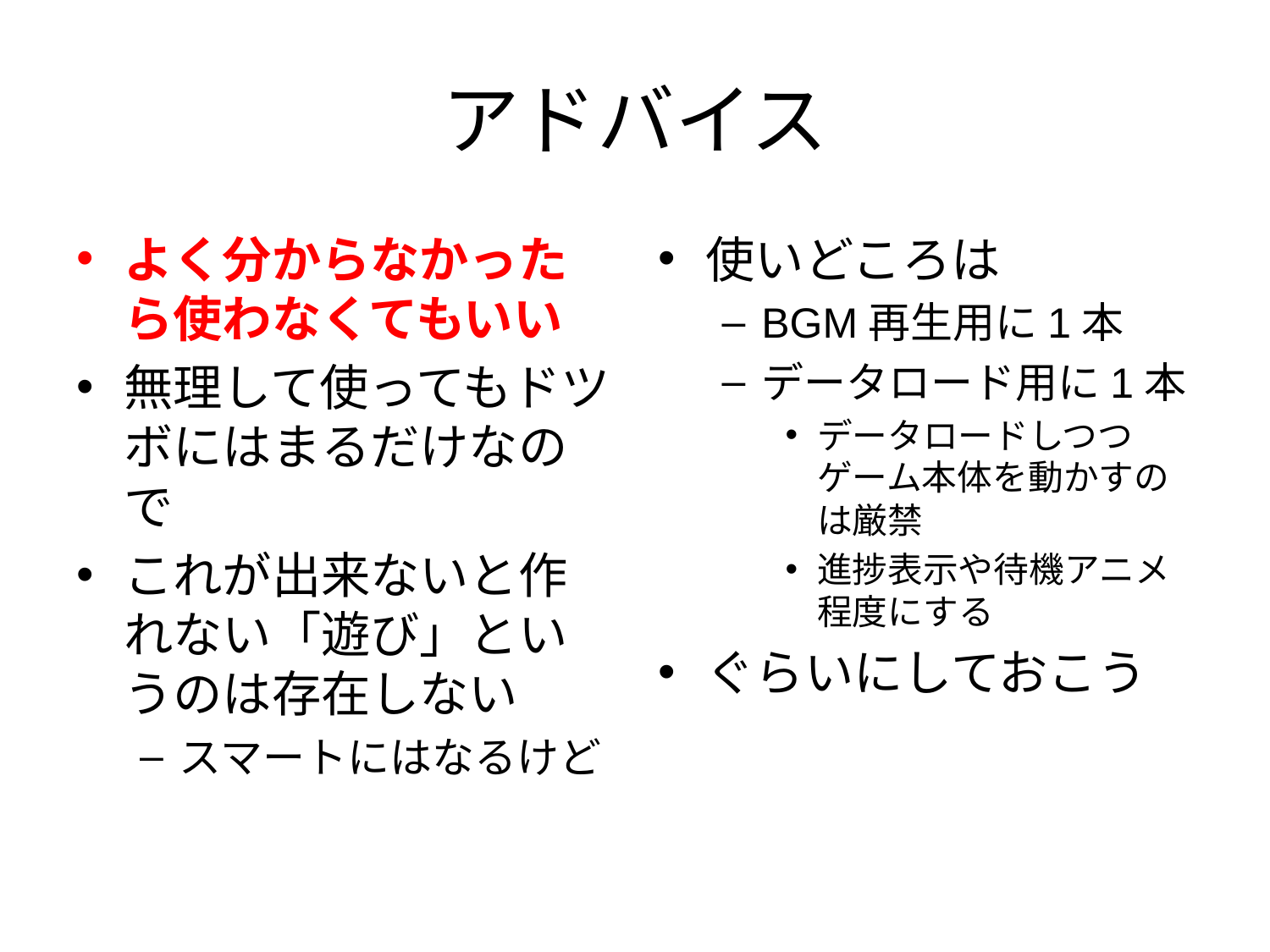

# アドバイス
よく分からなかったら使わなくてもいい
無理して使ってもドツボにはまるだけなので
これが出来ないと作れない「遊び」というのは存在しない
スマートにはなるけど
使いどころは
BGM再生用に1本
データロード用に1本
データロードしつつゲーム本体を動かすのは厳禁
進捗表示や待機アニメ程度にする
ぐらいにしておこう